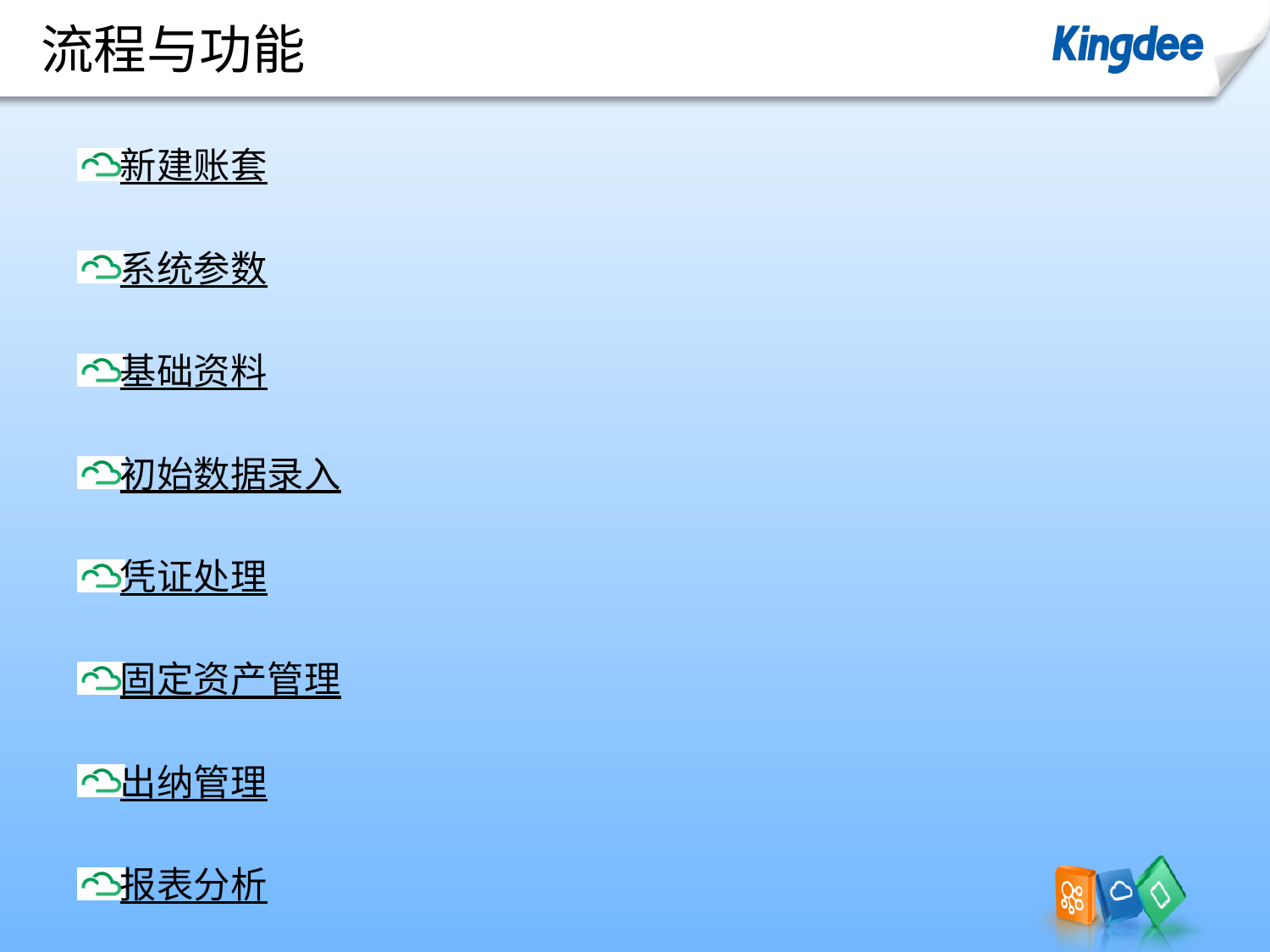

# 流程与功能
新建账套

系统参数

基础资料

初始数据录入

凭证处理

固定资产管理

出纳管理

报表分析